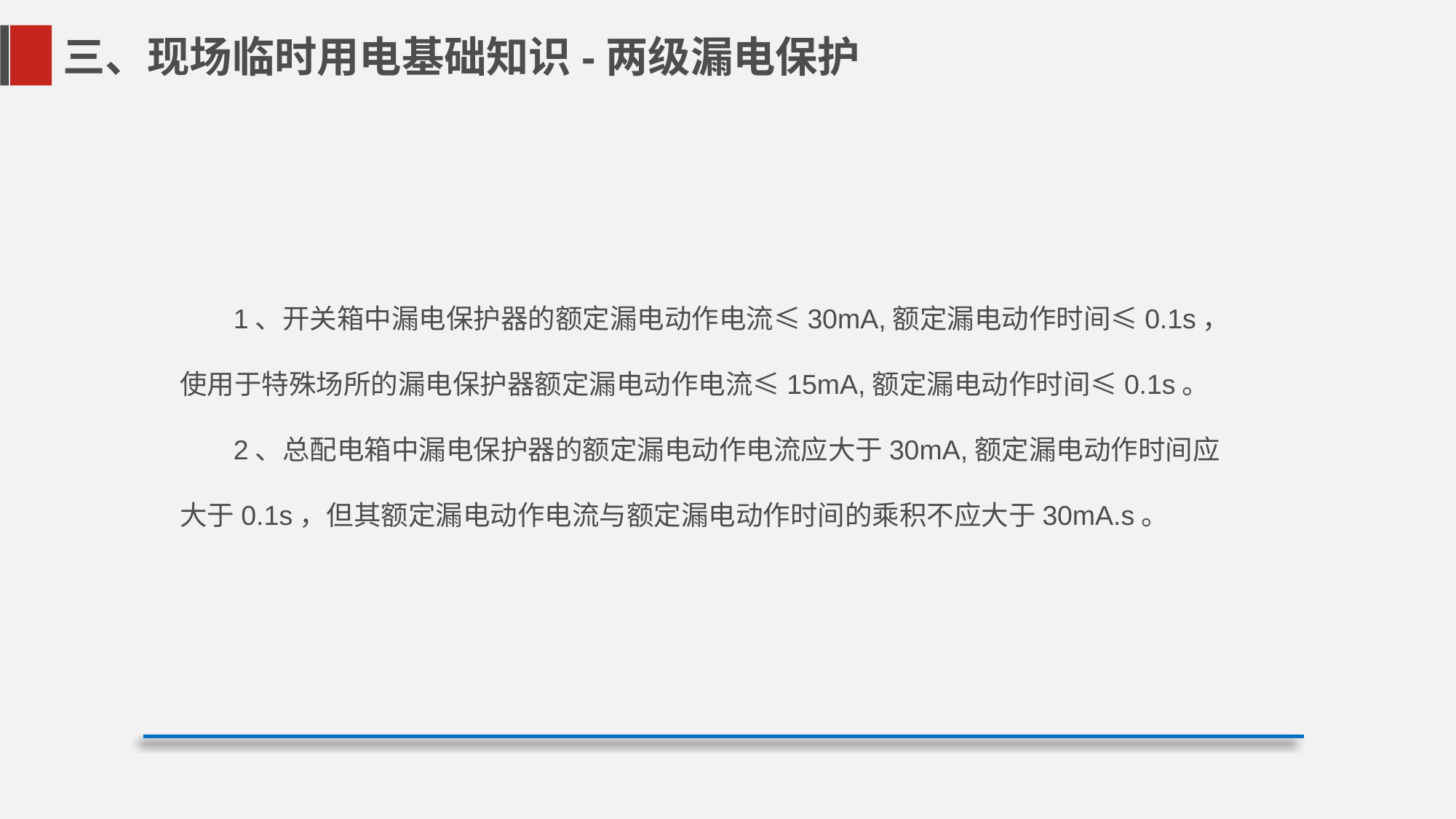

三、现场临时用电基础知识-两级漏电保护

       1、开关箱中漏电保护器的额定漏电动作电流≤30mA,额定漏电动作时间≤0.1s，使用于特殊场所的漏电保护器额定漏电动作电流≤15mA,额定漏电动作时间≤0.1s。
       2、总配电箱中漏电保护器的额定漏电动作电流应大于30mA,额定漏电动作时间应大于0.1s，但其额定漏电动作电流与额定漏电动作时间的乘积不应大于30mA.s。